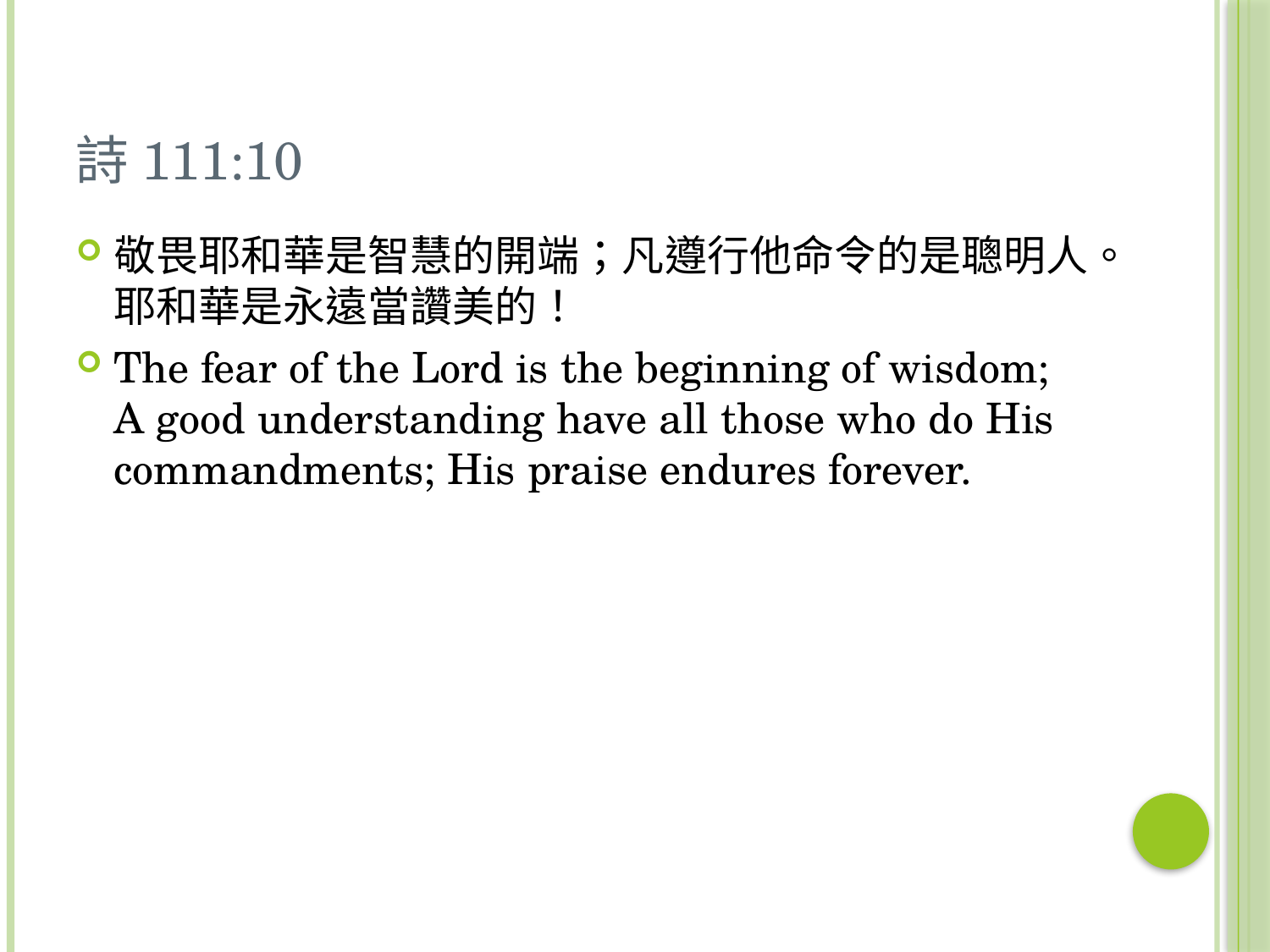

# 詩111:10
敬畏耶和華是智慧的開端；凡遵行他命令的是聰明人。耶和華是永遠當讚美的！
The fear of the Lord is the beginning of wisdom; A good understanding have all those who do His commandments; His praise endures forever.